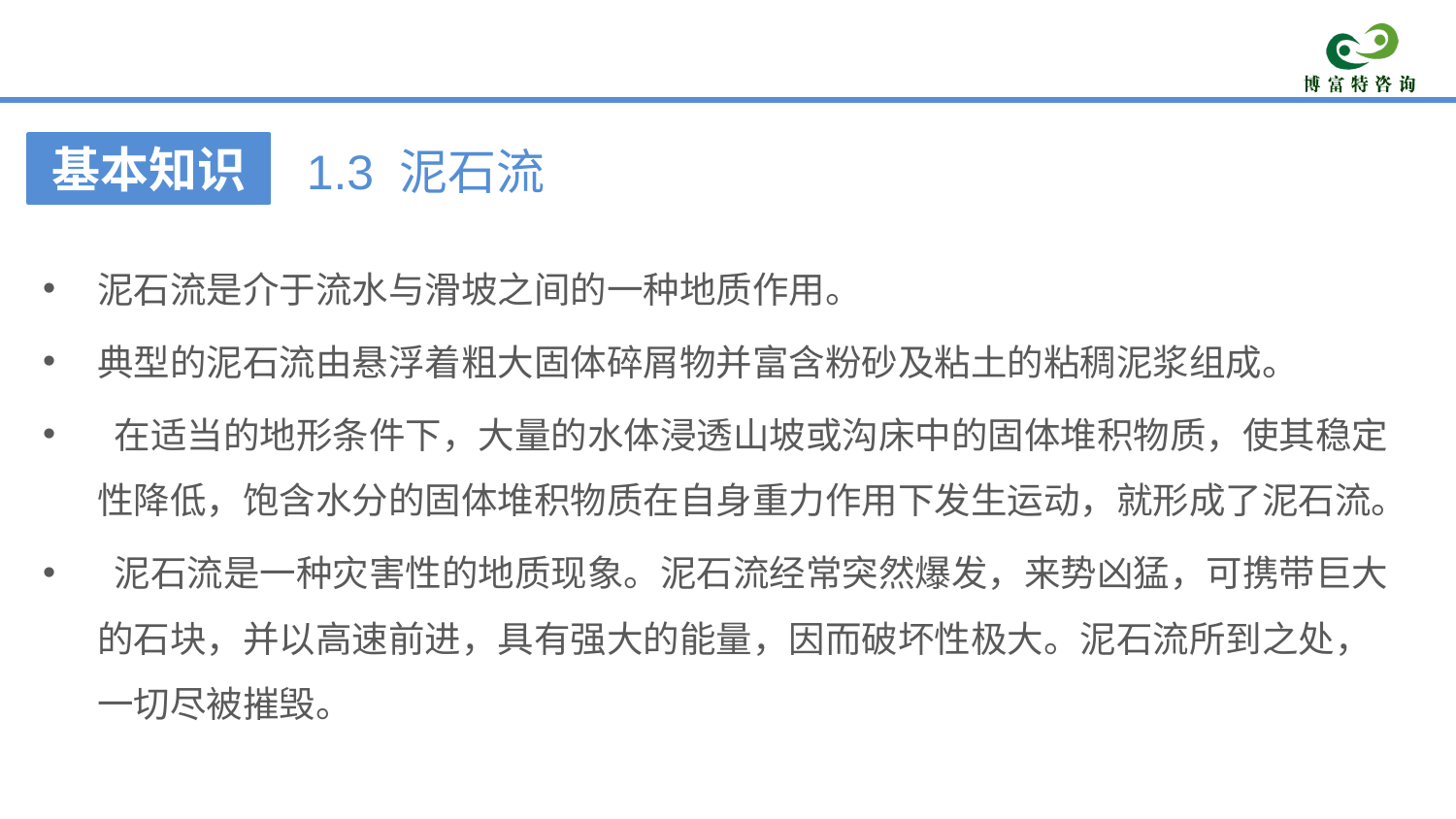

1.3 泥石流
泥石流是介于流水与滑坡之间的一种地质作用。
典型的泥石流由悬浮着粗大固体碎屑物并富含粉砂及粘土的粘稠泥浆组成。
 在适当的地形条件下，大量的水体浸透山坡或沟床中的固体堆积物质，使其稳定性降低，饱含水分的固体堆积物质在自身重力作用下发生运动，就形成了泥石流。
 泥石流是一种灾害性的地质现象。泥石流经常突然爆发，来势凶猛，可携带巨大的石块，并以高速前进，具有强大的能量，因而破坏性极大。泥石流所到之处，一切尽被摧毁。